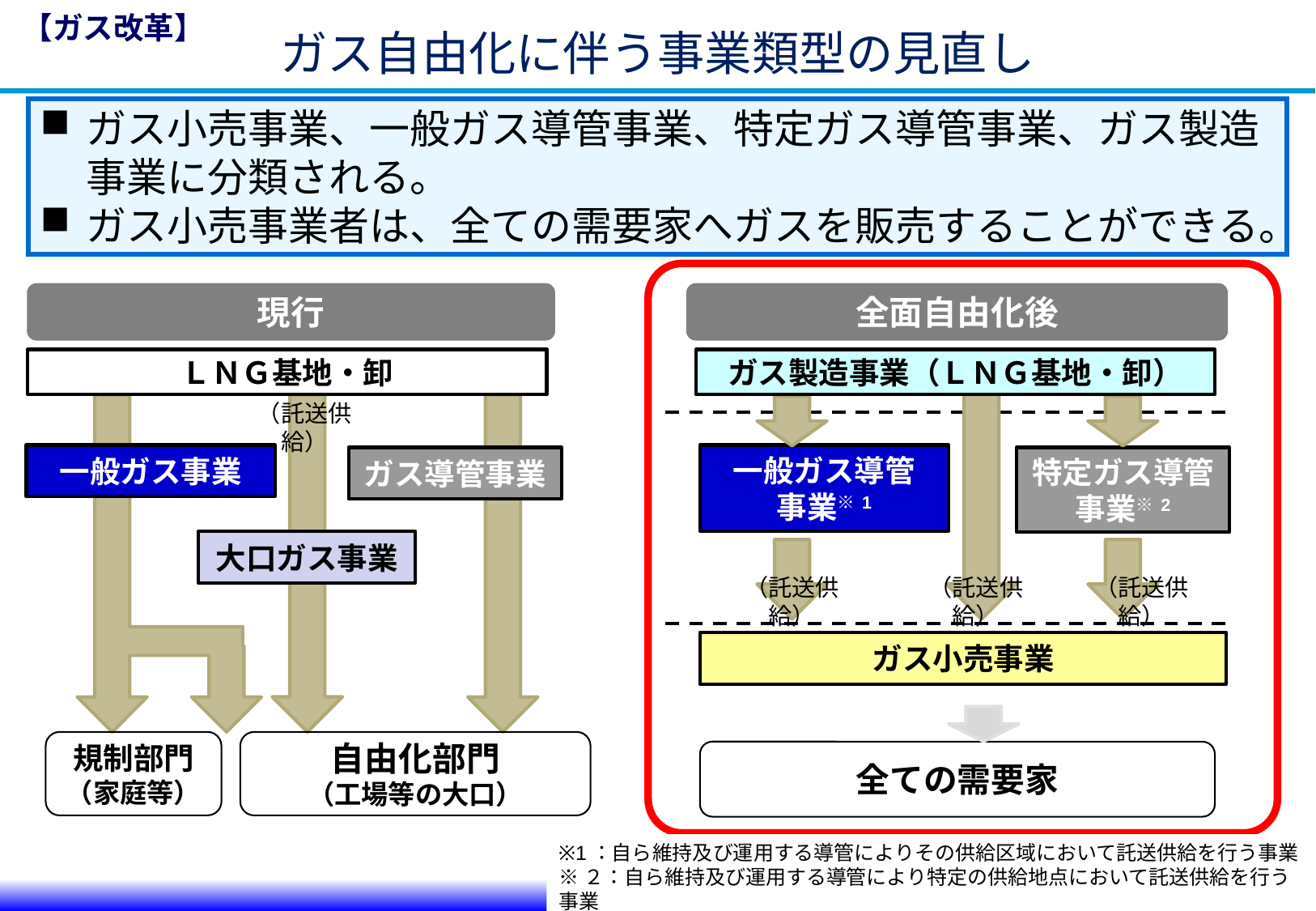

【ガス改革】
ガス自由化に伴う事業類型の見直し
ガス小売事業、一般ガス導管事業、特定ガス導管事業、ガス製造事業に分類される。
ガス小売事業者は、全ての需要家へガスを販売することができる。

現行
全面自由化後
ＬＮＧ基地・卸
ガス製造事業（ＬＮＧ基地・卸）

（託送供給）

一般ガス事業
一般ガス導管
事業※1
ガス導管事業
特定ガス導管事業※2
大口ガス事業

（託送供給）
（託送供給）
（託送供給）
ガス小売事業

規制部門
（家庭等）
自由化部門
（工場等の大口）
全ての需要家
※1：自ら維持及び運用する導管によりその供給区域において託送供給を行う事業
※２：自ら維持及び運用する導管により特定の供給地点において託送供給を行う事業